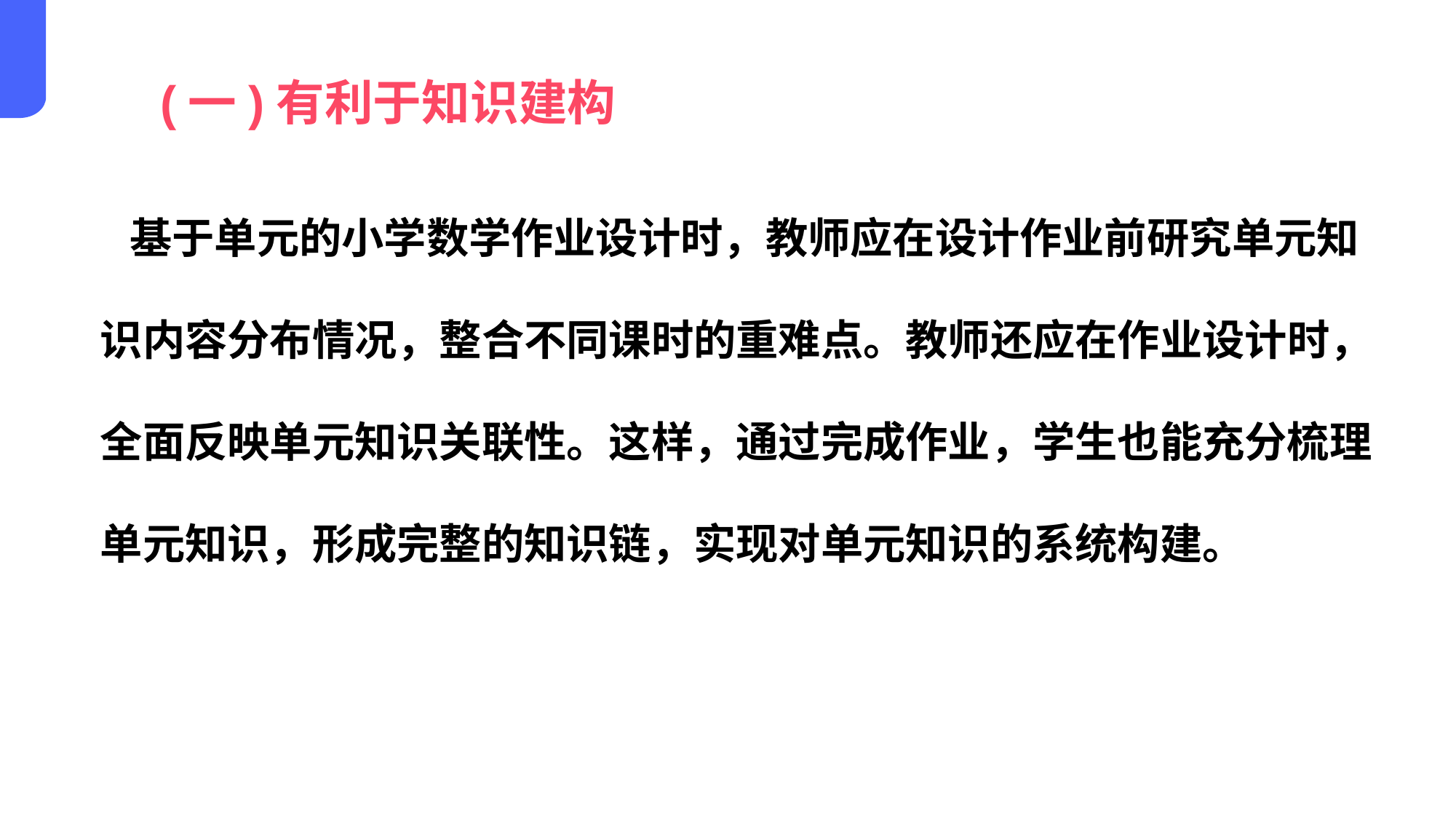

(一)有利于知识建构
  基于单元的小学数学作业设计时，教师应在设计作业前研究单元知识内容分布情况，整合不同课时的重难点。教师还应在作业设计时，全面反映单元知识关联性。这样，通过完成作业，学生也能充分梳理单元知识，形成完整的知识链，实现对单元知识的系统构建。